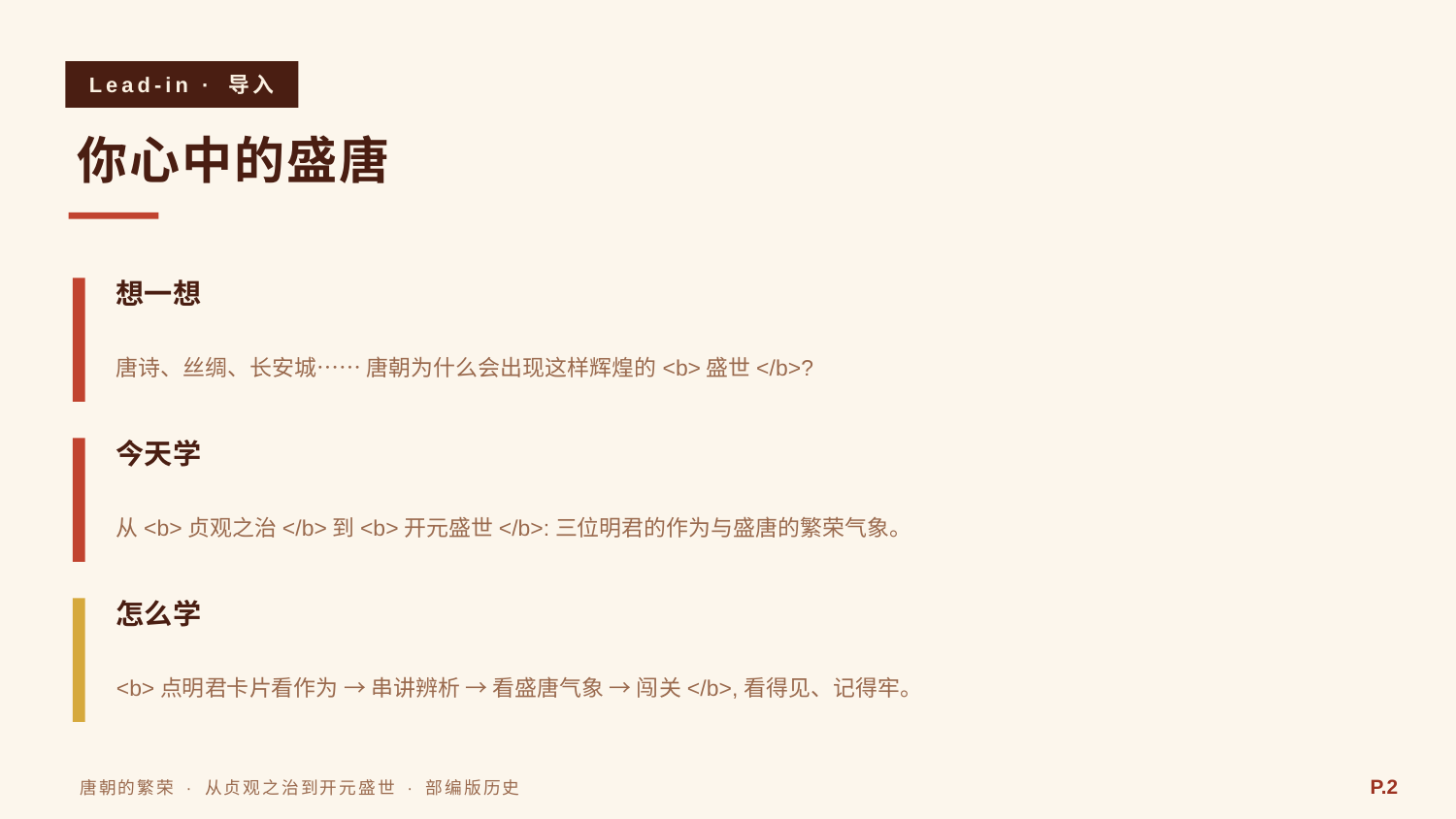

Lead-in · 导入

你心中的盛唐

想一想

唐诗、丝绸、长安城…… 唐朝为什么会出现这样辉煌的<b>盛世</b>?
今天学

从<b>贞观之治</b>到<b>开元盛世</b>:三位明君的作为与盛唐的繁荣气象。
怎么学

<b>点明君卡片看作为 → 串讲辨析 → 看盛唐气象 → 闯关</b>,看得见、记得牢。
P.2
唐朝的繁荣 · 从贞观之治到开元盛世 · 部编版历史